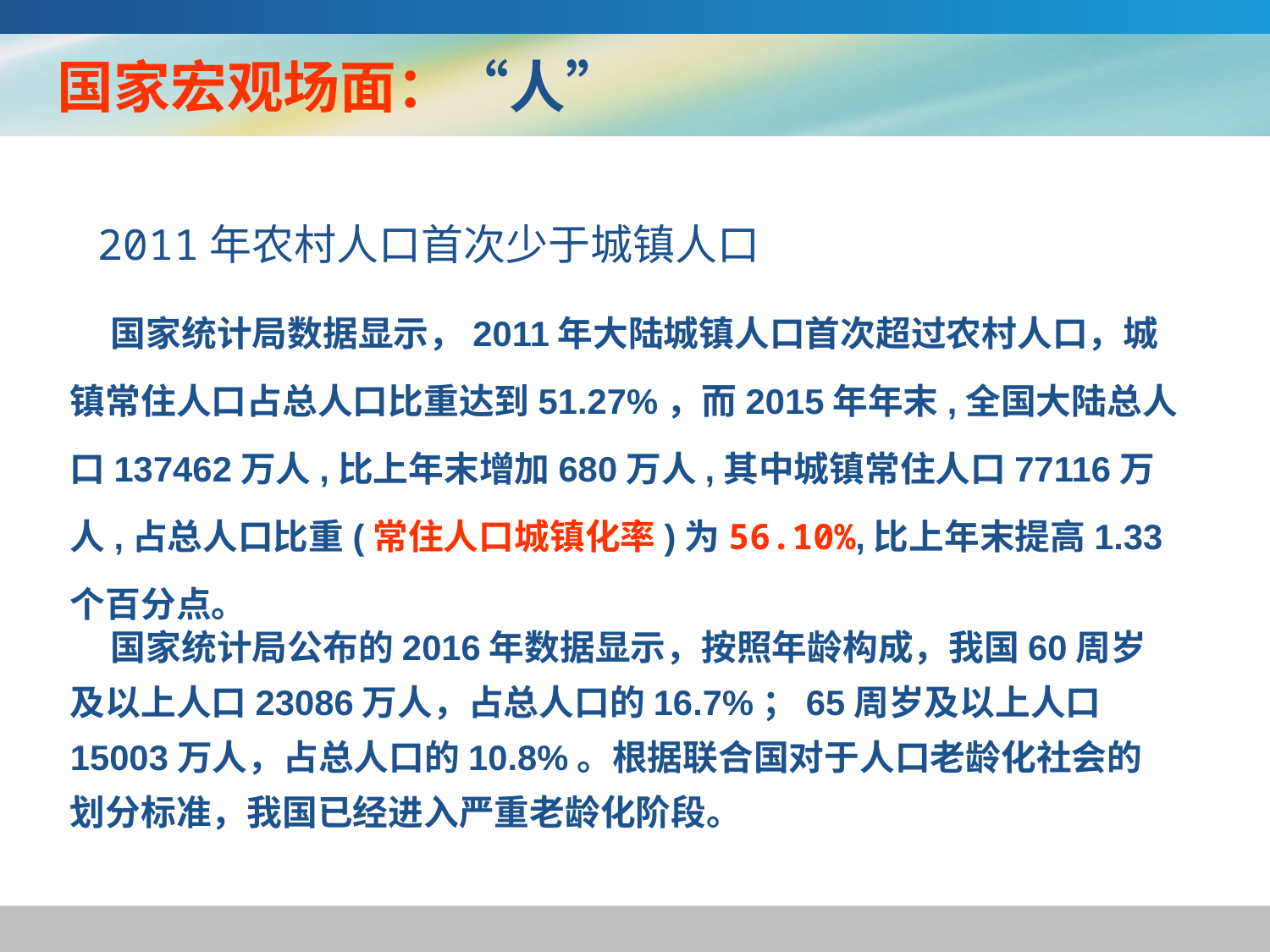

国家宏观场面：“人”
2011年农村人口首次少于城镇人口
    国家统计局数据显示，2011年大陆城镇人口首次超过农村人口，城镇常住人口占总人口比重达到51.27%，而2015年年末,全国大陆总人口137462万人,比上年末增加680万人,其中城镇常住人口77116万人,占总人口比重(常住人口城镇化率)为56.10%,比上年末提高1.33个百分点。
    国家统计局公布的2016年数据显示，按照年龄构成，我国60周岁及以上人口23086万人，占总人口的16.7%；65周岁及以上人口15003万人，占总人口的10.8%。根据联合国对于人口老龄化社会的划分标准，我国已经进入严重老龄化阶段。